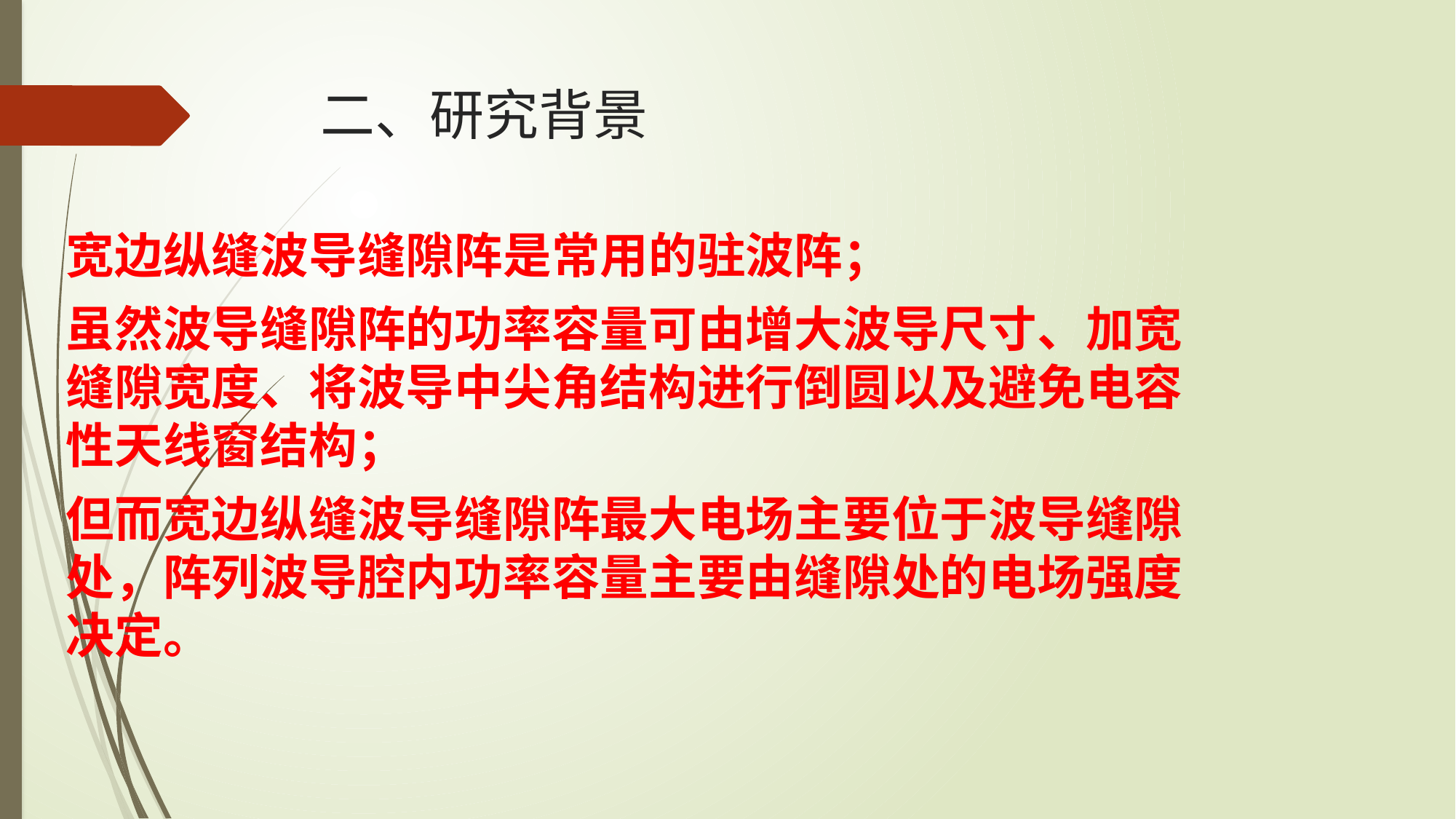

# 二、研究背景
宽边纵缝波导缝隙阵是常用的驻波阵；
虽然波导缝隙阵的功率容量可由增大波导尺寸、加宽缝隙宽度、将波导中尖角结构进行倒圆以及避免电容性天线窗结构；
但而宽边纵缝波导缝隙阵最大电场主要位于波导缝隙处，阵列波导腔内功率容量主要由缝隙处的电场强度决定。